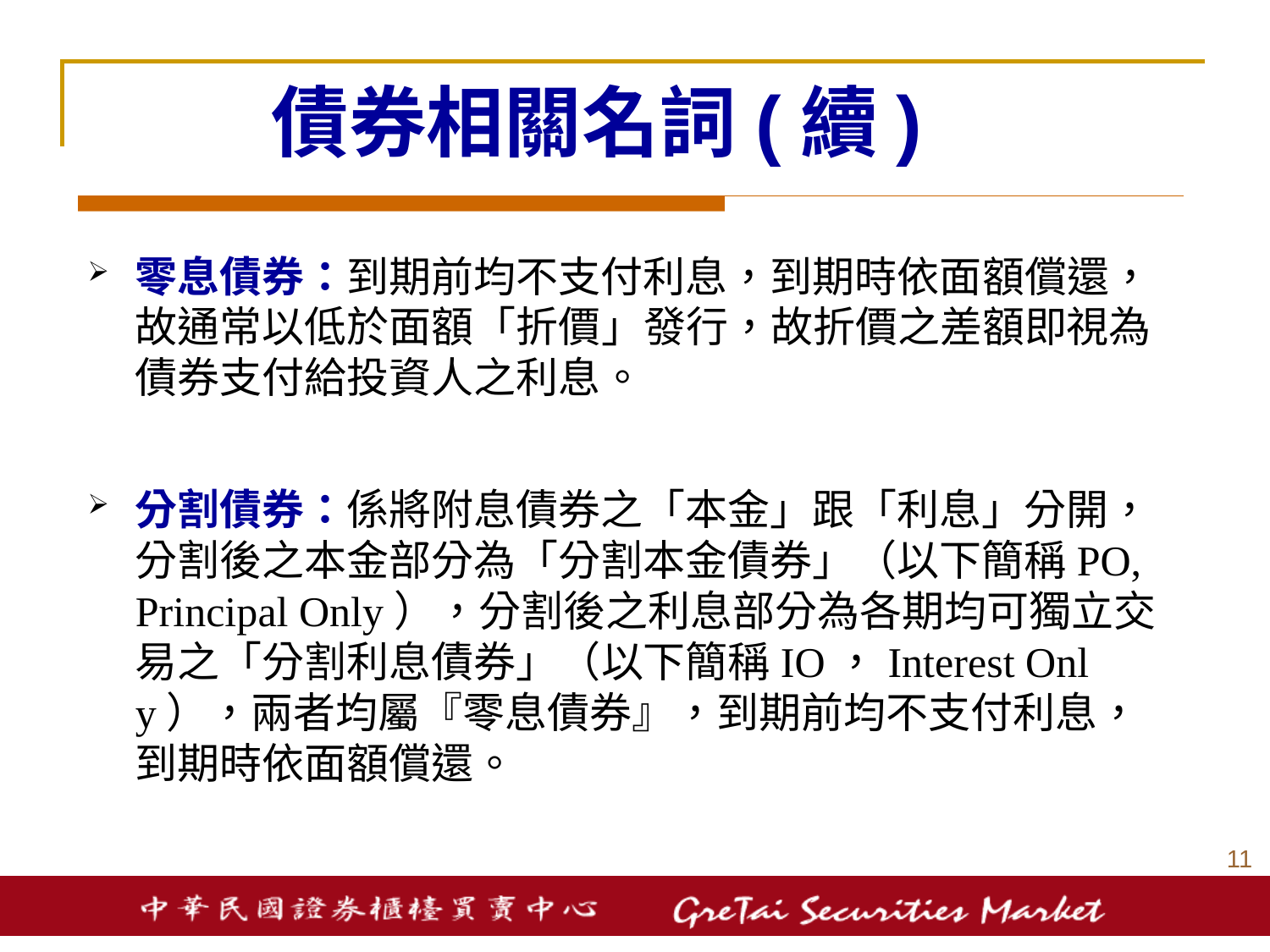

# 債券相關名詞(續)

零息債券：到期前均不支付利息，到期時依面額償還，故通常以低於面額「折價」發行，故折價之差額即視為債券支付給投資人之利息。

分割債券：係將附息債券之「本金」跟「利息」分開，分割後之本金部分為「分割本金債券」（以下簡稱PO, Principal Only），分割後之利息部分為各期均可獨立交易之「分割利息債券」（以下簡稱IO，Interest Only），兩者均屬『零息債券』，到期前均不支付利息，到期時依面額償還。

11